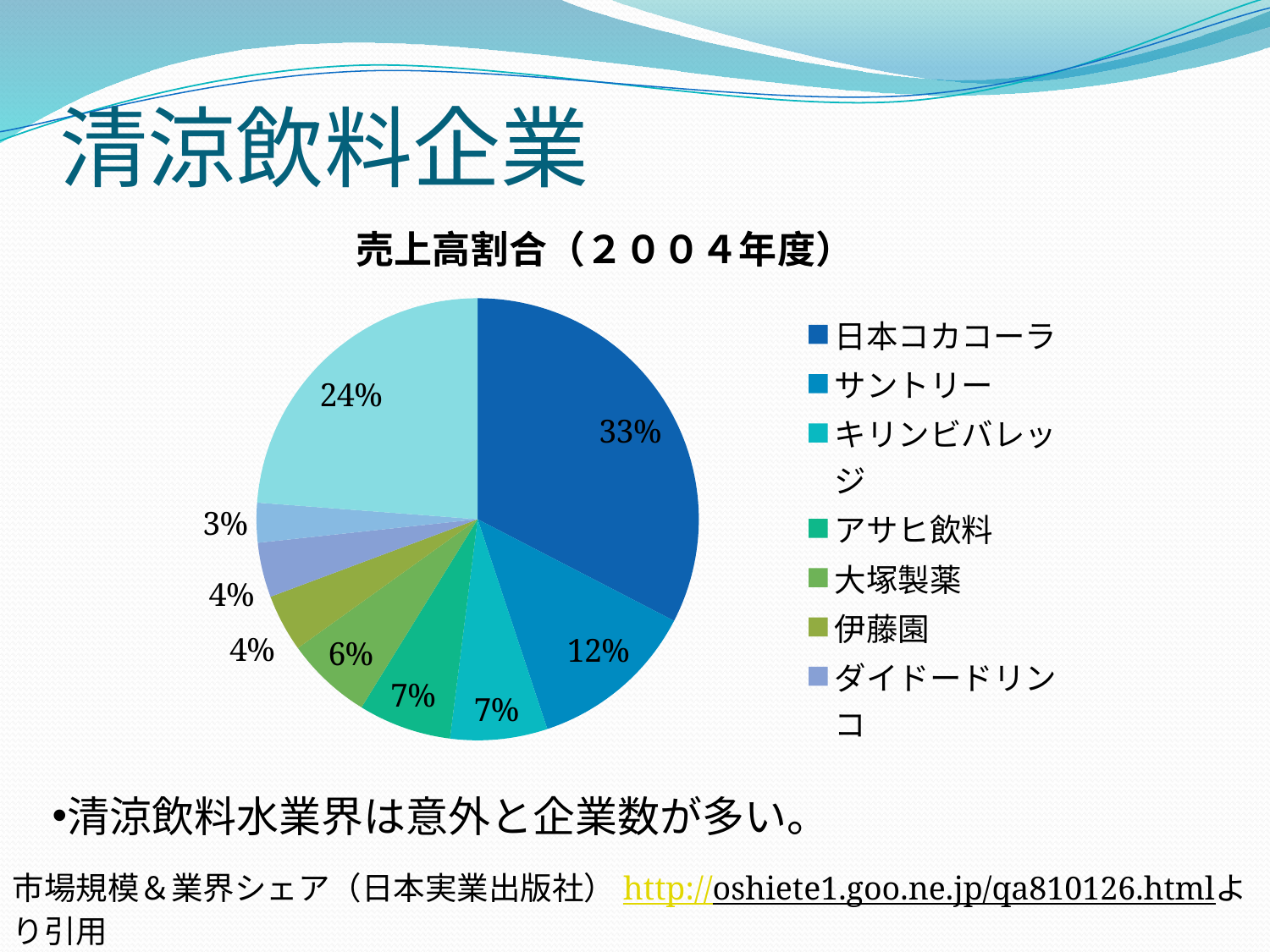

# 清涼飲料企業

### Chart:

| Category | 売上高割合（２００４年度） |
|---|---|
| 日本コカコーラ | 32.6 |
| サントリー | 12.3 |
| キリンビバレッジ | 7.1 |
| アサヒ飲料 | 6.8 |
| 大塚製薬 | 6.3 |
| 伊藤園 | 4.2 |
| ダイドードリンコ | 4.0 |
| カルピス | 2.9 |
| その他 | 23.799999999999983 |
清涼飲料水業界は意外と企業数が多い。
市場規模＆業界シェア（日本実業出版社）http://oshiete1.goo.ne.jp/qa810126.htmlより引用